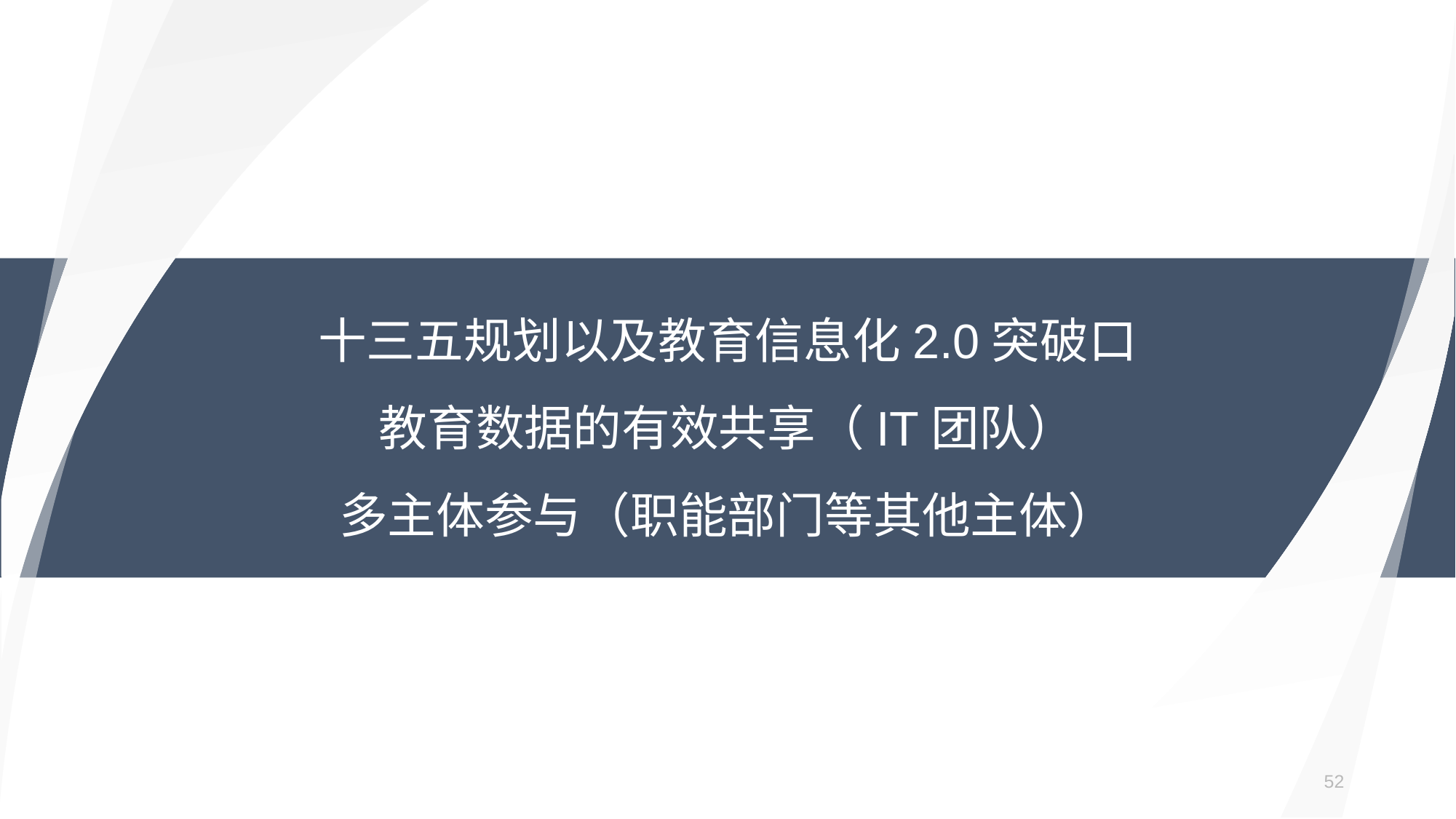

十三五规划以及教育信息化2.0突破口
教育数据的有效共享（IT团队）
多主体参与（职能部门等其他主体）
52